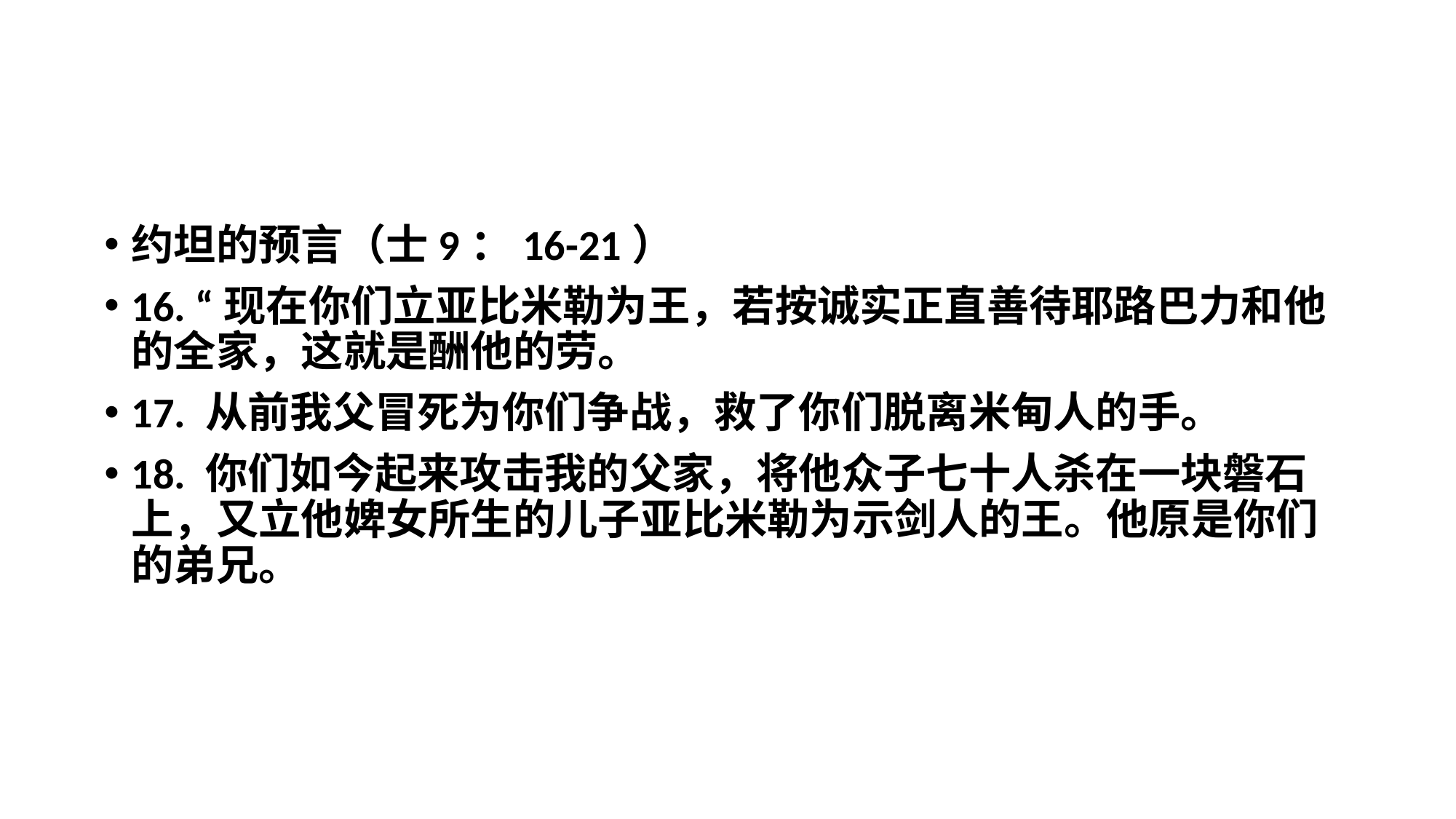

约坦的预言（士9：16-21）
16. “现在你们立亚比米勒为王，若按诚实正直善待耶路巴力和他的全家，这就是酬他的劳。
17. 从前我父冒死为你们争战，救了你们脱离米甸人的手。
18. 你们如今起来攻击我的父家，将他众子七十人杀在一块磐石上，又立他婢女所生的儿子亚比米勒为示剑人的王。他原是你们的弟兄。